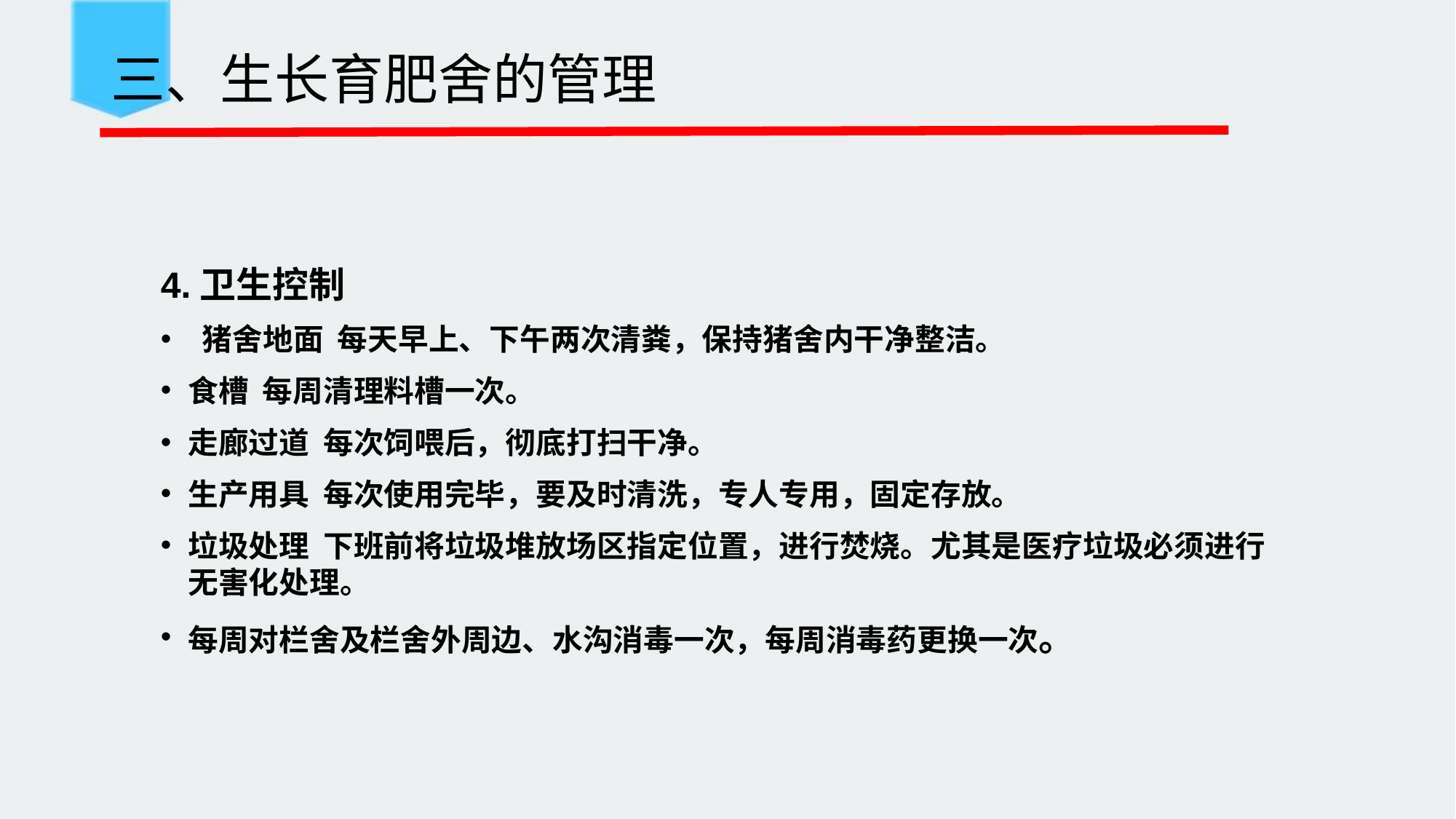

三、生长育肥舍的管理
4.卫生控制
 猪舍地面  每天早上、下午两次清粪，保持猪舍内干净整洁。
食槽  每周清理料槽一次。
走廊过道  每次饲喂后，彻底打扫干净。
生产用具  每次使用完毕，要及时清洗，专人专用，固定存放。
垃圾处理  下班前将垃圾堆放场区指定位置，进行焚烧。尤其是医疗垃圾必须进行无害化处理。
每周对栏舍及栏舍外周边、水沟消毒一次，每周消毒药更换一次。